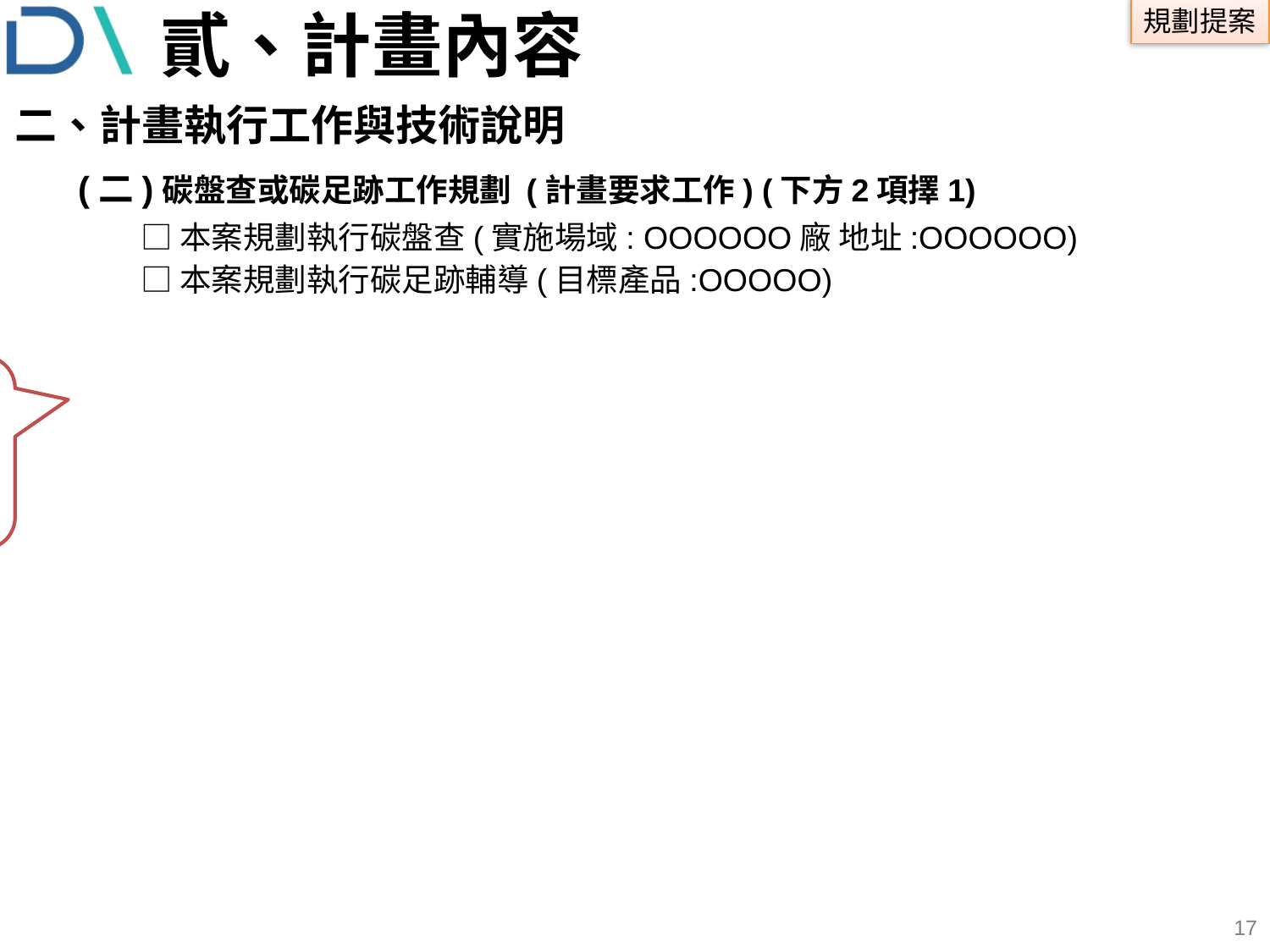

# 貳、計畫內容
二、計畫執行工作與技術說明
(二)碳盤查或碳足跡工作規劃 (計畫要求工作) (下方2項擇1)

□本案規劃執行碳盤查(實施場域: OOOOOO廠 地址:OOOOOO)
□本案規劃執行碳足跡輔導(目標產品:OOOOO)
1.請以文字呈現有關碳盤查或碳足跡的場域、地點、執行單位，相關報告應該於計畫驗收時繳交。
17